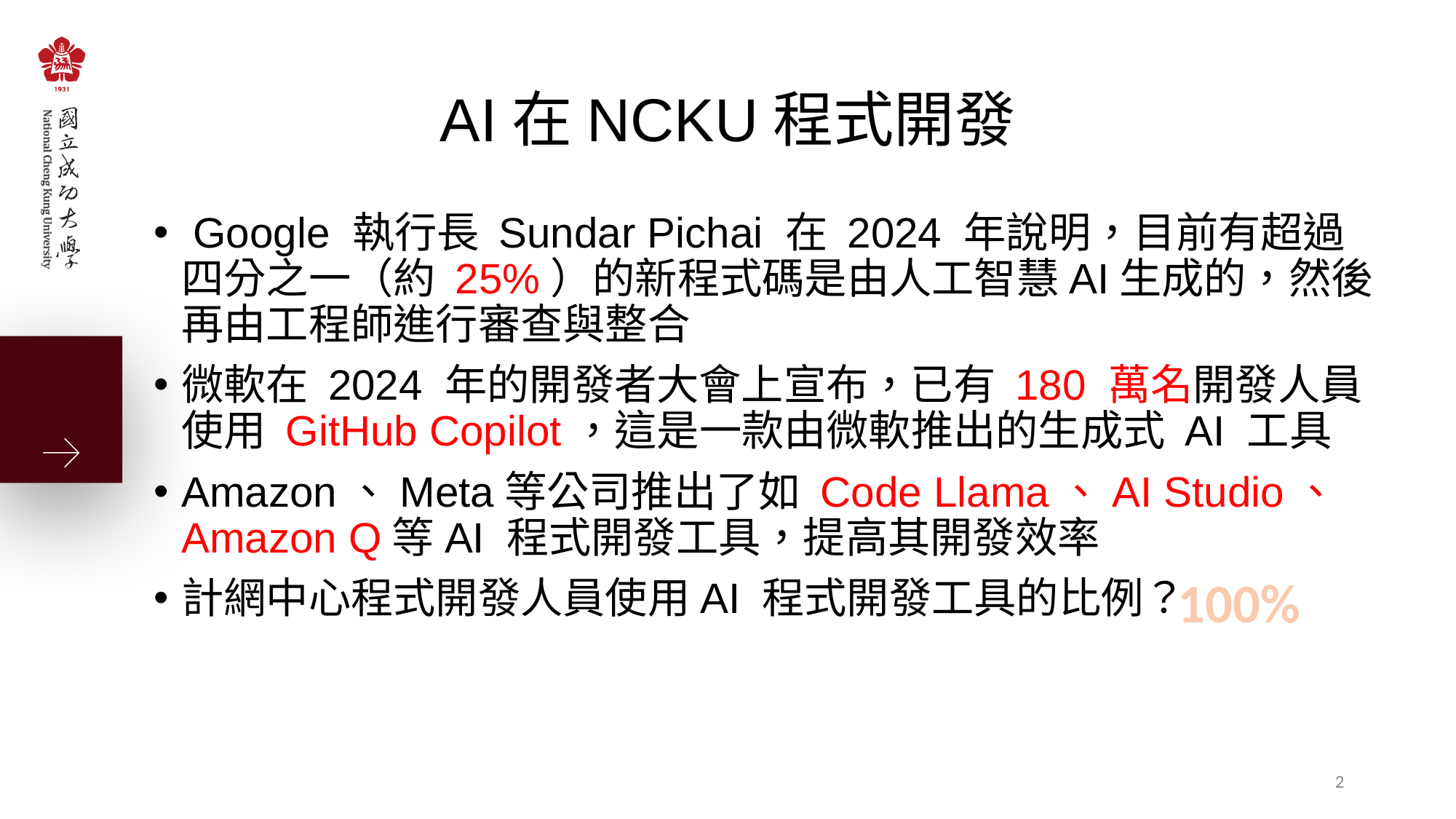

AI在NCKU程式開發
 Google 執行長 Sundar Pichai 在 2024 年說明，目前有超過四分之一（約 25%）的新程式碼是由人工智慧AI生成的，然後再由工程師進行審查與整合
微軟在 2024 年的開發者大會上宣布，已有 180 萬名開發人員使用 GitHub Copilot，這是一款由微軟推出的生成式 AI 工具
Amazon、Meta等公司推出了如 Code Llama、AI Studio、 Amazon Q等AI 程式開發工具，提高其開發效率
計網中心程式開發人員使用AI 程式開發工具的比例？
100%
2